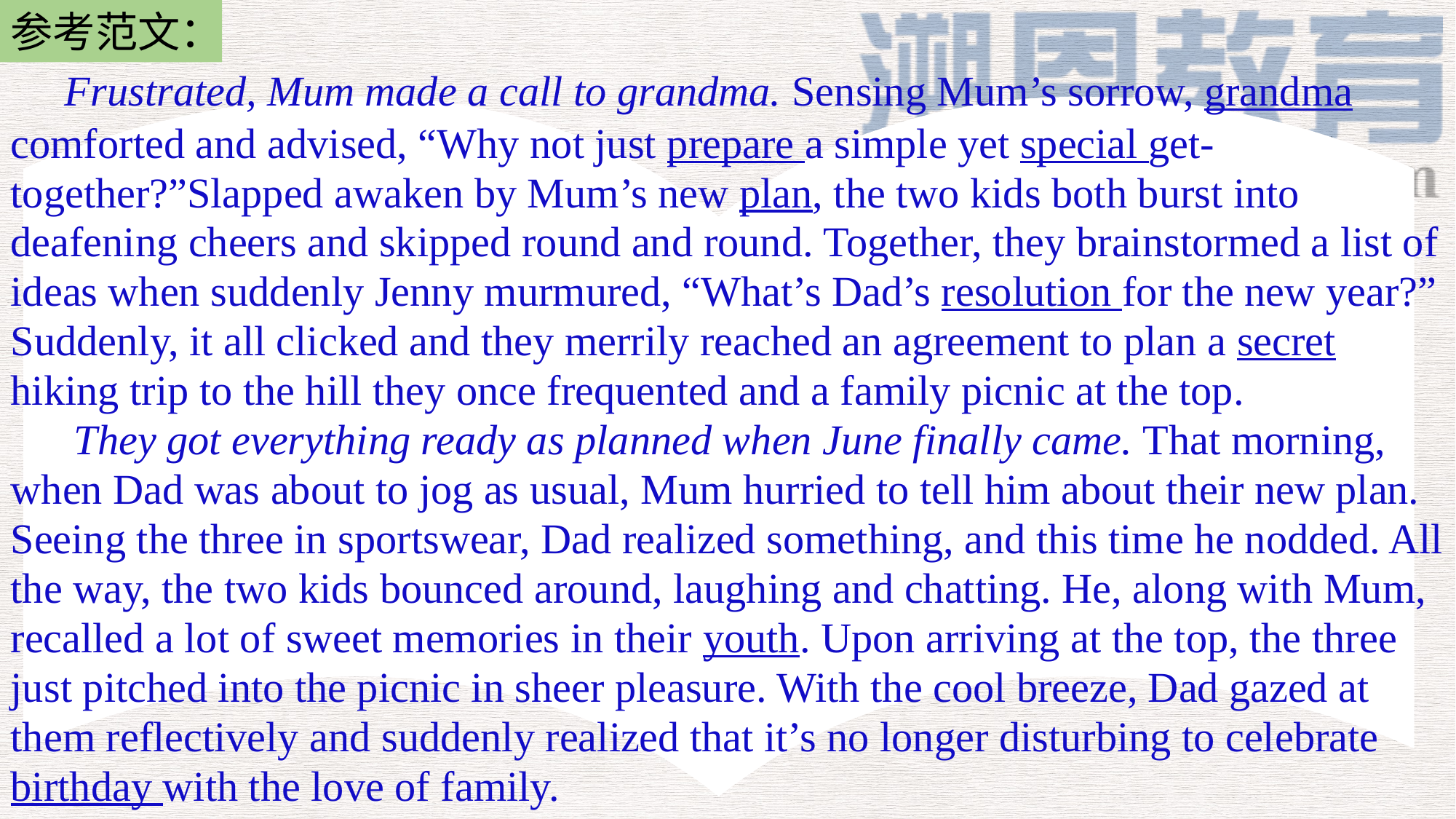

参考范文：
      Frustrated, Mum made a call to grandma. Sensing Mum’s sorrow, grandma comforted and advised, “Why not just prepare a simple yet special get-together?”Slapped awaken by Mum’s new plan, the two kids both burst into deafening cheers and skipped round and round. Together, they brainstormed a list of ideas when suddenly Jenny murmured, “What’s Dad’s resolution for the new year?” Suddenly, it all clicked and they merrily reached an agreement to plan a secret hiking trip to the hill they once frequented and a family picnic at the top.
      They got everything ready as planned when June finally came. That morning, when Dad was about to jog as usual, Mum hurried to tell him about their new plan. Seeing the three in sportswear, Dad realized something, and this time he nodded. All the way, the two kids bounced around, laughing and chatting. He, along with Mum, recalled a lot of sweet memories in their youth. Upon arriving at the top, the three just pitched into the picnic in sheer pleasure. With the cool breeze, Dad gazed at them reflectively and suddenly realized that it’s no longer disturbing to celebrate birthday with the love of family.